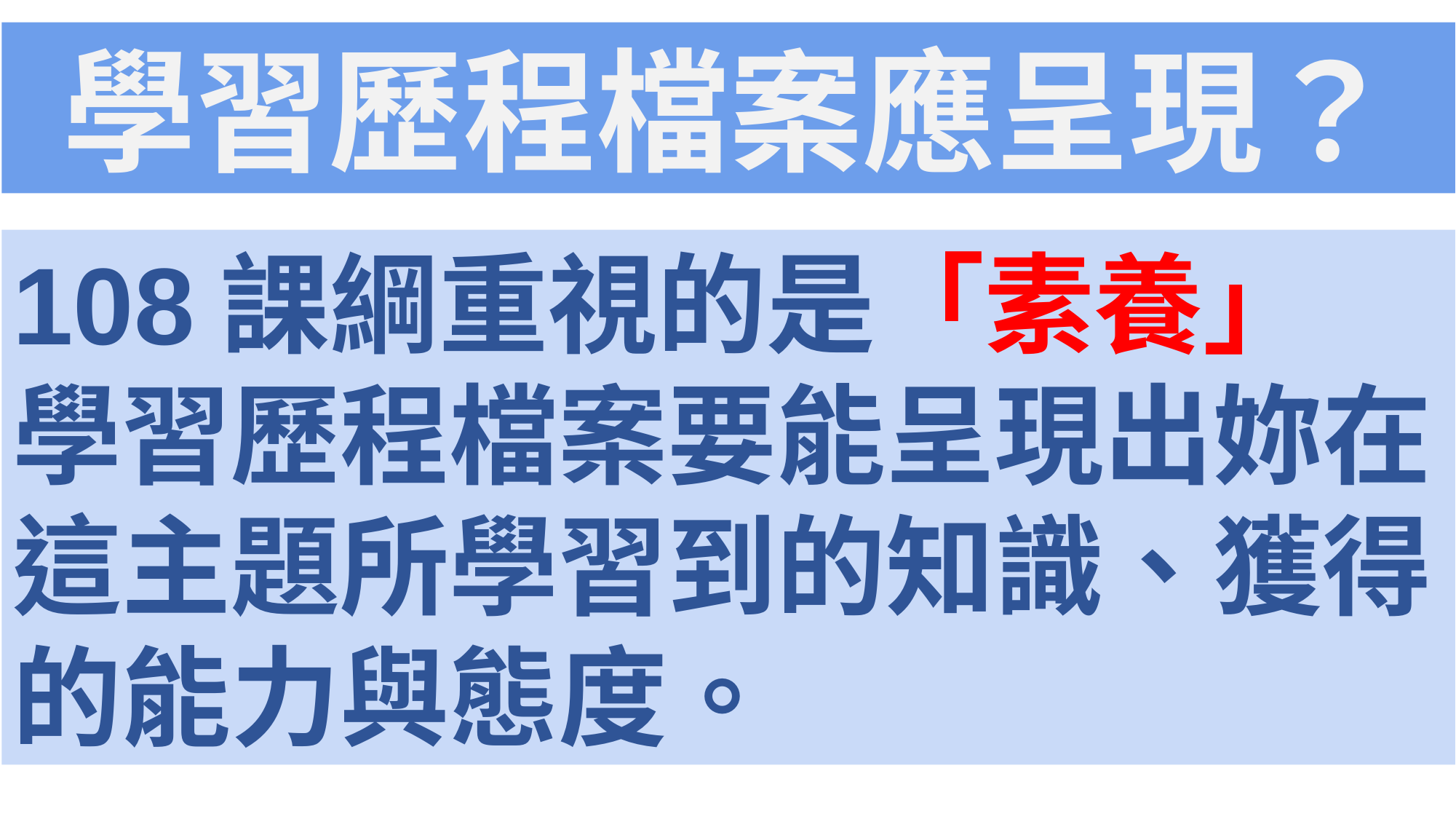

學習歷程檔案應呈現？
108課綱重視的是「素養」
學習歷程檔案要能呈現出妳在這主題所學習到的知識、獲得的能力與態度。